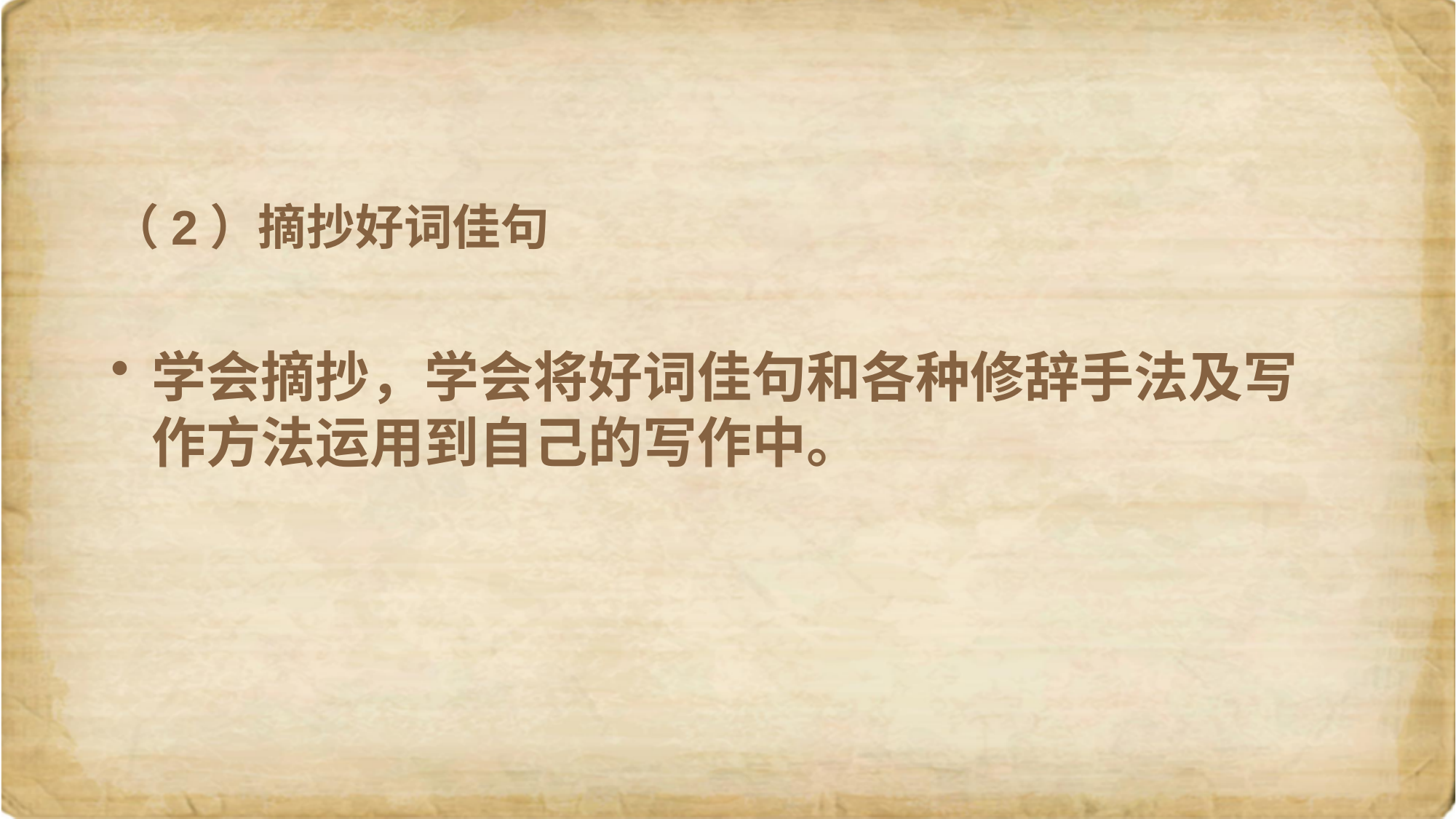

（2）摘抄好词佳句

学会摘抄，学会将好词佳句和各种修辞手法及写作方法运用到自己的写作中。